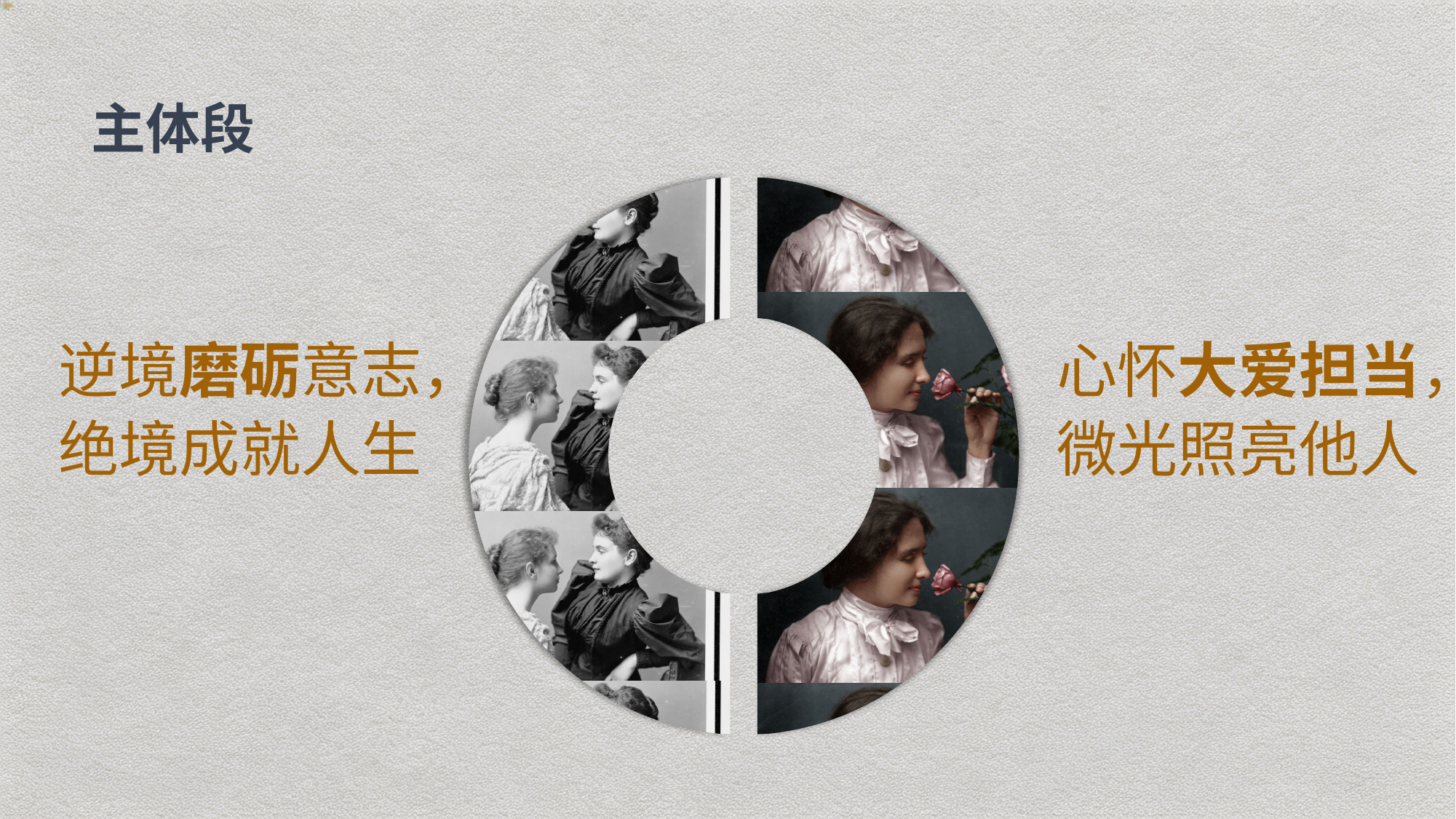

主体段

逆境磨砺意志，
心怀大爱担当，微光照亮他人
绝境成就人生
人生逆境从不是沉沦的借口，而是淬炼意志、重塑自我的磨刀石。当命运无情夺走海伦·凯勒的视力与听力，坠入无声无光的绝境时，她没有向苦难低头。在安妮·沙利文老师的引导下，她冲破生理残缺的桎梏，以超乎常人的毅力苦练盲文、学习多国语言，即便深陷黑暗，依然博览群书、深耕学识。成年后她走遍各地，为残障群体权益奔走呐喊，用自身经历激励无数身处困境的人。苦难可以摧毁软弱的灵魂，却能锻造坚韧的脊梁，海伦·凯勒以绝境逆袭的一生证明：真正的强大，从不源于顺遂的境遇，而源于直面磨难、逆风生长的勇气。